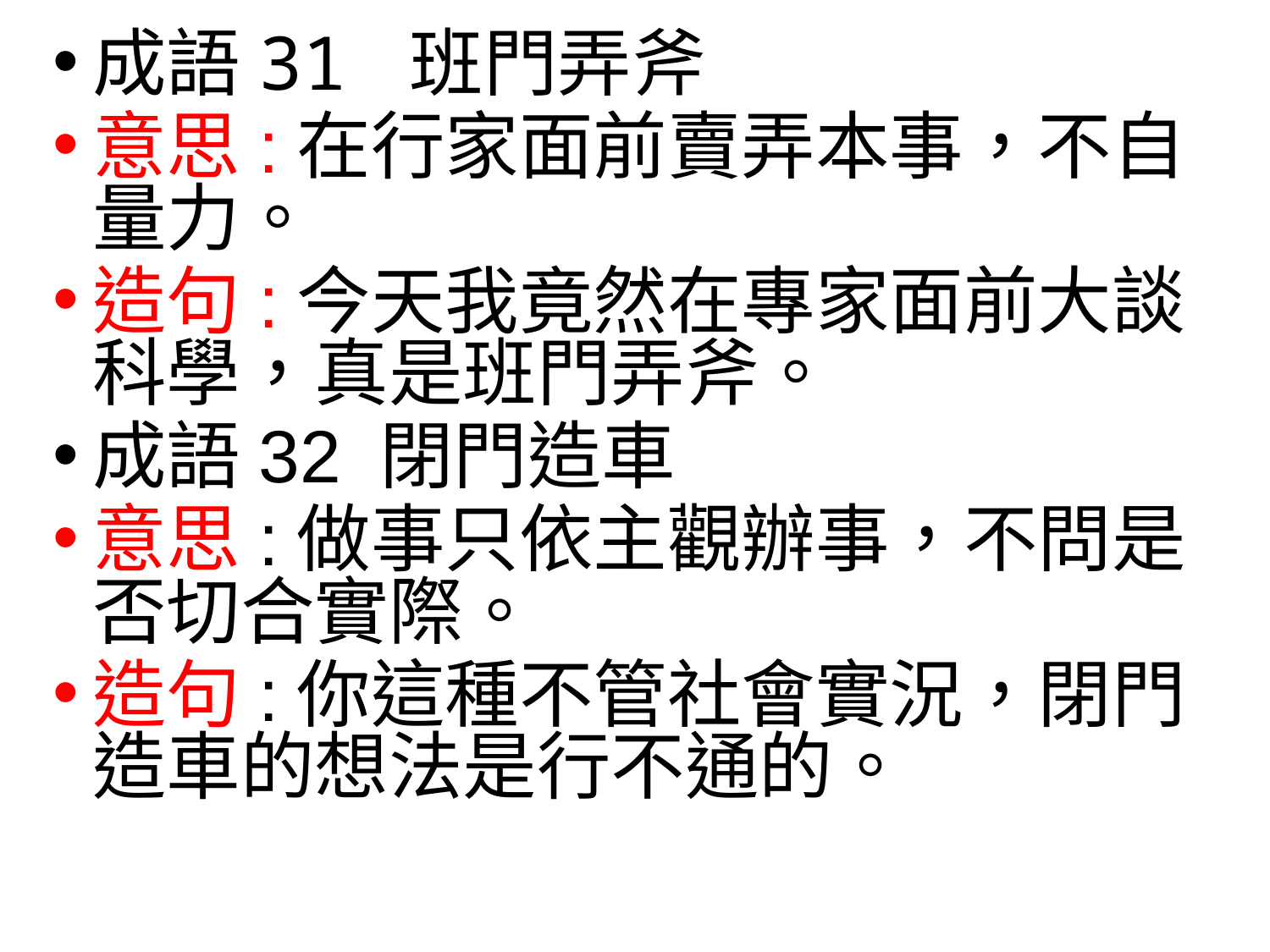

成語31 班門弄斧
意思:在行家面前賣弄本事，不自量力。
造句:今天我竟然在專家面前大談科學，真是班門弄斧。
成語32 閉門造車
意思:做事只依主觀辦事，不問是否切合實際。
造句:你這種不管社會實況，閉門造車的想法是行不通的。